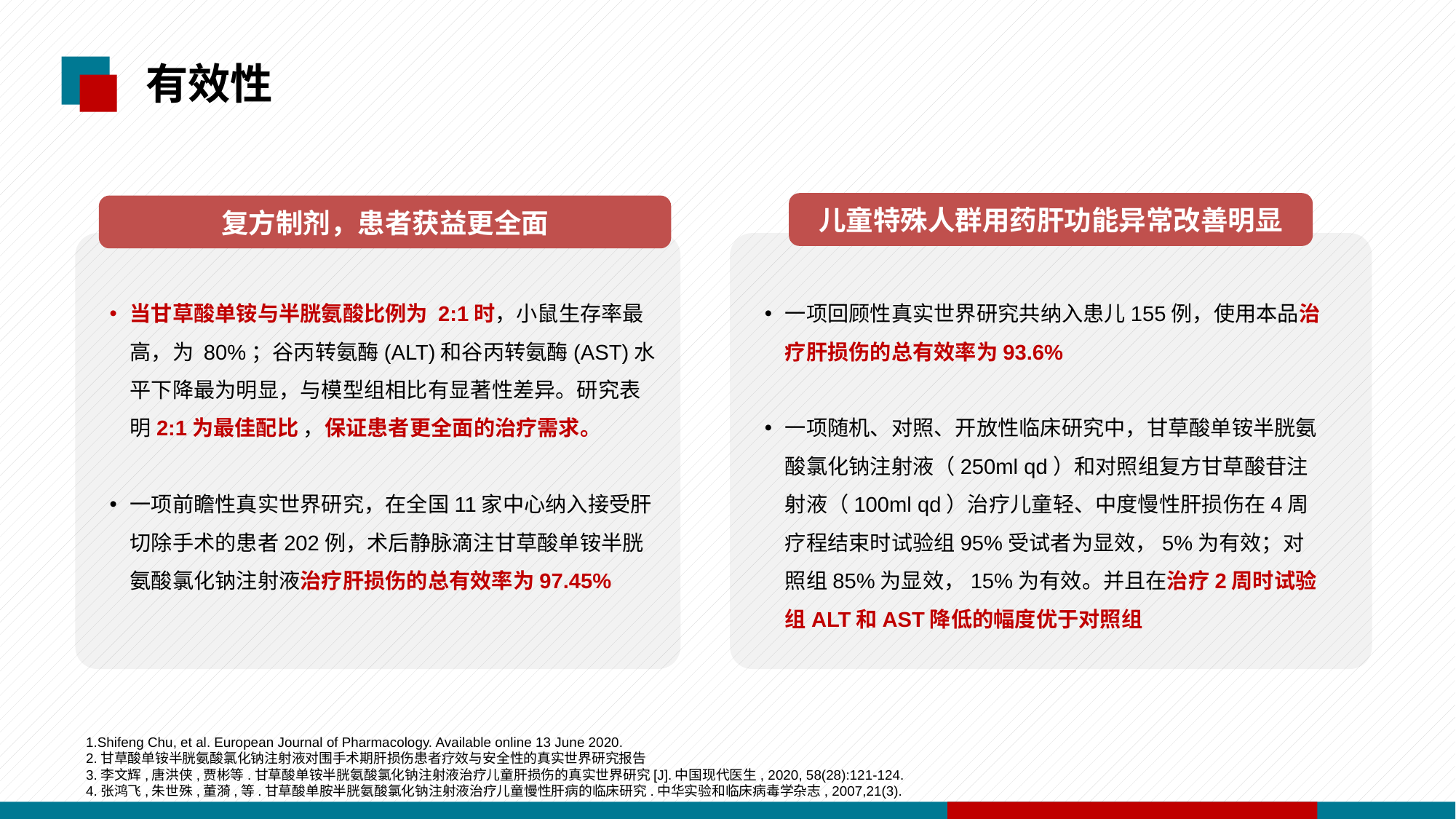

# 有效性
儿童特殊人群用药肝功能异常改善明显
复方制剂，患者获益更全面

当甘草酸单铵与半胱氨酸比例为 2:1时，小鼠生存率最高，为 80%；谷丙转氨酶(ALT)和谷丙转氨酶(AST)水平下降最为明显，与模型组相比有显著性差异。研究表明2:1为最佳配比 ，保证患者更全面的治疗需求。

一项前瞻性真实世界研究，在全国11家中心纳入接受肝切除手术的患者202例，术后静脉滴注甘草酸单铵半胱氨酸氯化钠注射液治疗肝损伤的总有效率为97.45%
一项回顾性真实世界研究共纳入患儿155例，使用本品治疗肝损伤的总有效率为93.6%

一项随机、对照、开放性临床研究中，甘草酸单铵半胱氨酸氯化钠注射液（250ml qd）和对照组复方甘草酸苷注射液（100ml qd）治疗儿童轻、中度慢性肝损伤在4周疗程结束时试验组95%受试者为显效，5%为有效；对照组85%为显效，15%为有效。并且在治疗2周时试验组ALT和AST降低的幅度优于对照组
1.Shifeng Chu, et al. European Journal of Pharmacology. Available online 13 June 2020.
2.甘草酸单铵半胱氨酸氯化钠注射液对围手术期肝损伤患者疗效与安全性的真实世界研究报告
3.李文辉,唐洪侠,贾彬等.甘草酸单铵半胱氨酸氯化钠注射液治疗儿童肝损伤的真实世界研究[J].中国现代医生, 2020, 58(28):121-124.
4.张鸿飞,朱世殊,董漪,等.甘草酸单胺半胱氨酸氯化钠注射液治疗儿童慢性肝病的临床研究.中华实验和临床病毒学杂志, 2007,21(3).